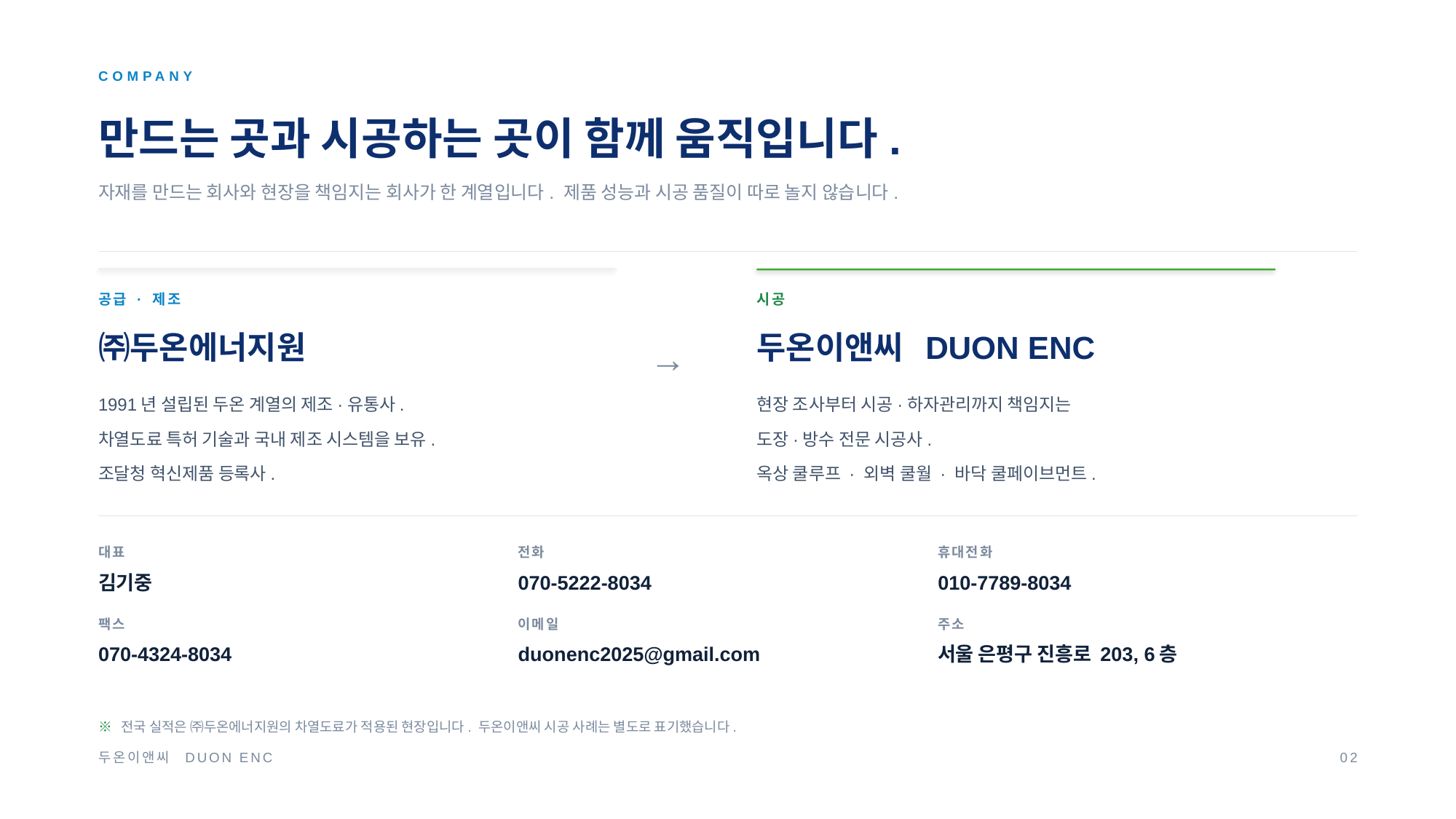

COMPANY
만드는 곳과 시공하는 곳이 함께 움직입니다.
자재를 만드는 회사와 현장을 책임지는 회사가 한 계열입니다. 제품 성능과 시공 품질이 따로 놀지 않습니다.

공급 · 제조
시공
㈜두온에너지원
두온이앤씨  DUON ENC
→
1991년 설립된 두온 계열의 제조·유통사.
차열도료 특허 기술과 국내 제조 시스템을 보유.
조달청 혁신제품 등록사.
현장 조사부터 시공·하자관리까지 책임지는
도장·방수 전문 시공사.
옥상 쿨루프 · 외벽 쿨월 · 바닥 쿨페이브먼트.

대표
전화
휴대전화
김기중
070-5222-8034
010-7789-8034
팩스
이메일
주소
070-4324-8034
duonenc2025@gmail.com
서울 은평구 진흥로 203, 6층
※  전국 실적은 ㈜두온에너지원의 차열도료가 적용된 현장입니다. 두온이앤씨 시공 사례는 별도로 표기했습니다.
두온이앤씨  DUON ENC
02